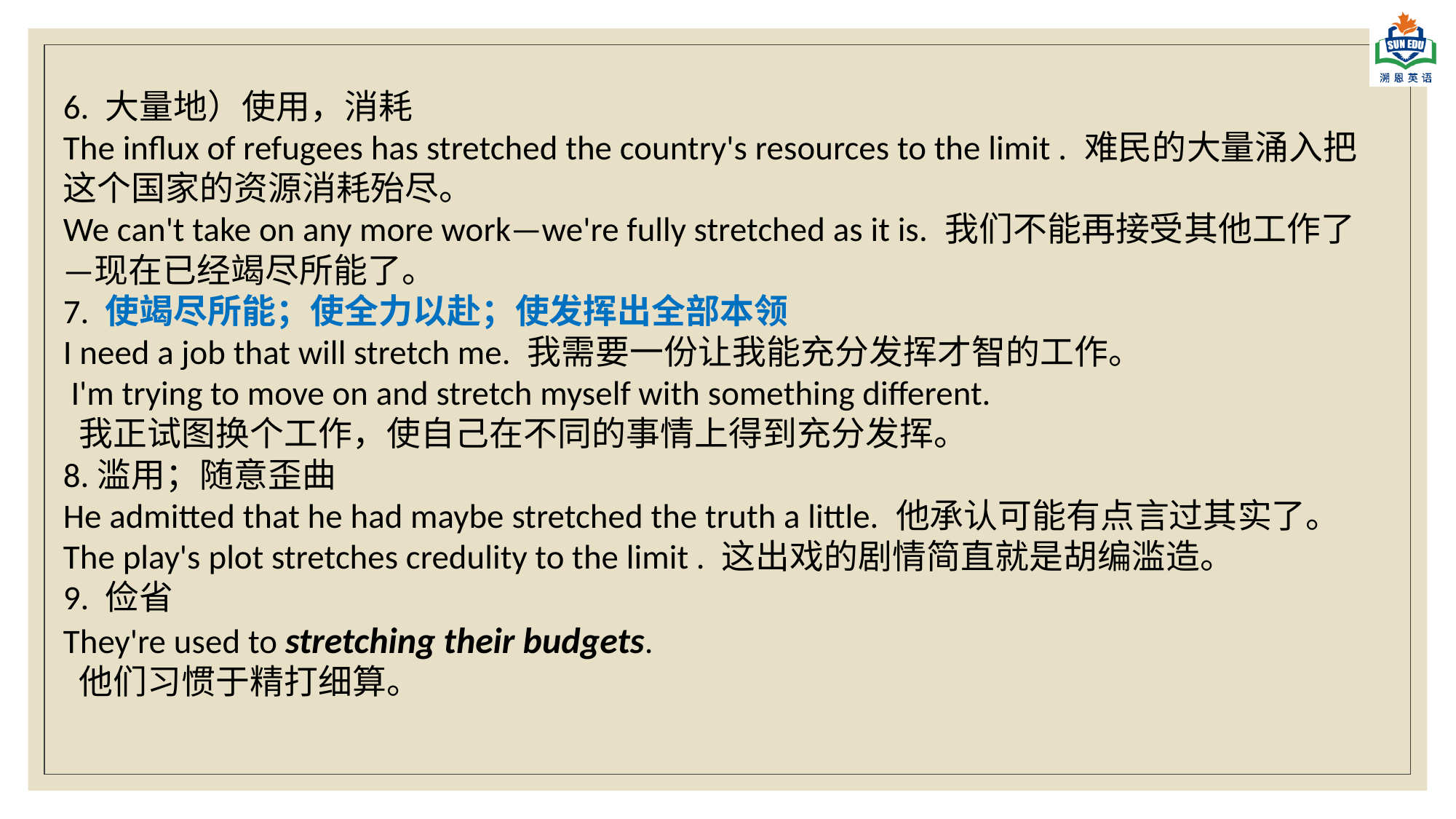

6. 大量地）使用，消耗
The influx of refugees has stretched the country's resources to the limit . 难民的大量涌入把这个国家的资源消耗殆尽。
We can't take on any more work—we're fully stretched as it is. 我们不能再接受其他工作了—现在已经竭尽所能了。
7. 使竭尽所能；使全力以赴；使发挥出全部本领
I need a job that will stretch me. 我需要一份让我能充分发挥才智的工作。
 I'm trying to move on and stretch myself with something different.
 我正试图换个工作，使自己在不同的事情上得到充分发挥。
8.滥用；随意歪曲
He admitted that he had maybe stretched the truth a little. 他承认可能有点言过其实了。
The play's plot stretches credulity to the limit . 这出戏的剧情简直就是胡编滥造。
9. 俭省
They're used to stretching their budgets.
 他们习惯于精打细算。